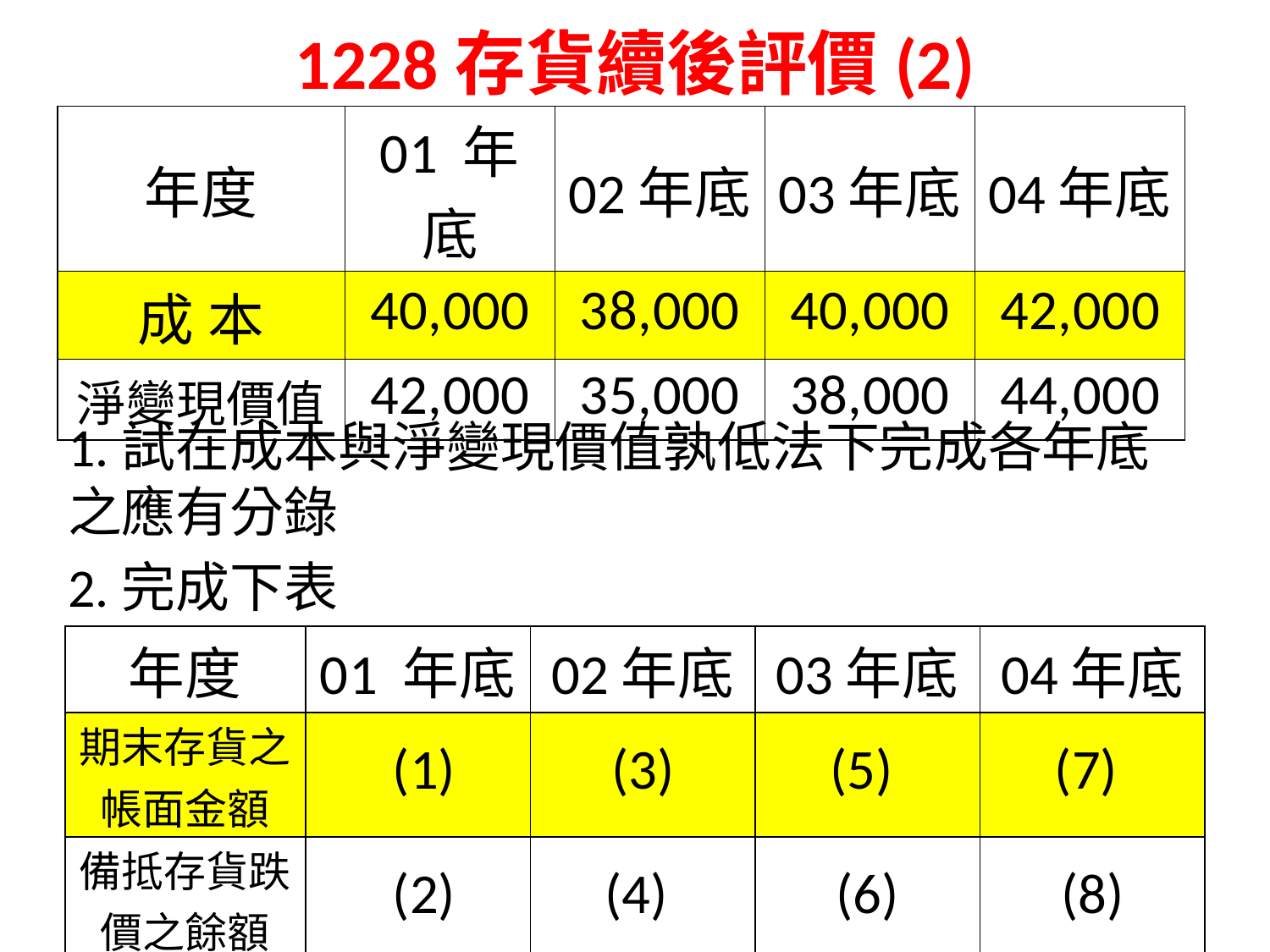

# 1228存貨續後評價(2)
| 年度 | 01 年底 | 02年底 | 03年底 | 04年底 |
| --- | --- | --- | --- | --- |
| 成 本 | 40,000 | 38,000 | 40,000 | 42,000 |
| 淨變現價值 | 42,000 | 35,000 | 38,000 | 44,000 |

1.試在成本與淨變現價值孰低法下完成各年底之應有分錄
2.完成下表
| 年度 | 01 年底 | 02年底 | 03年底 | 04年底 |
| --- | --- | --- | --- | --- |
| 期末存貨之帳面金額 | (1) | (3) | (5) | (7) |
| 備抵存貨跌價之餘額 | (2) | (4) | (6) | (8) |